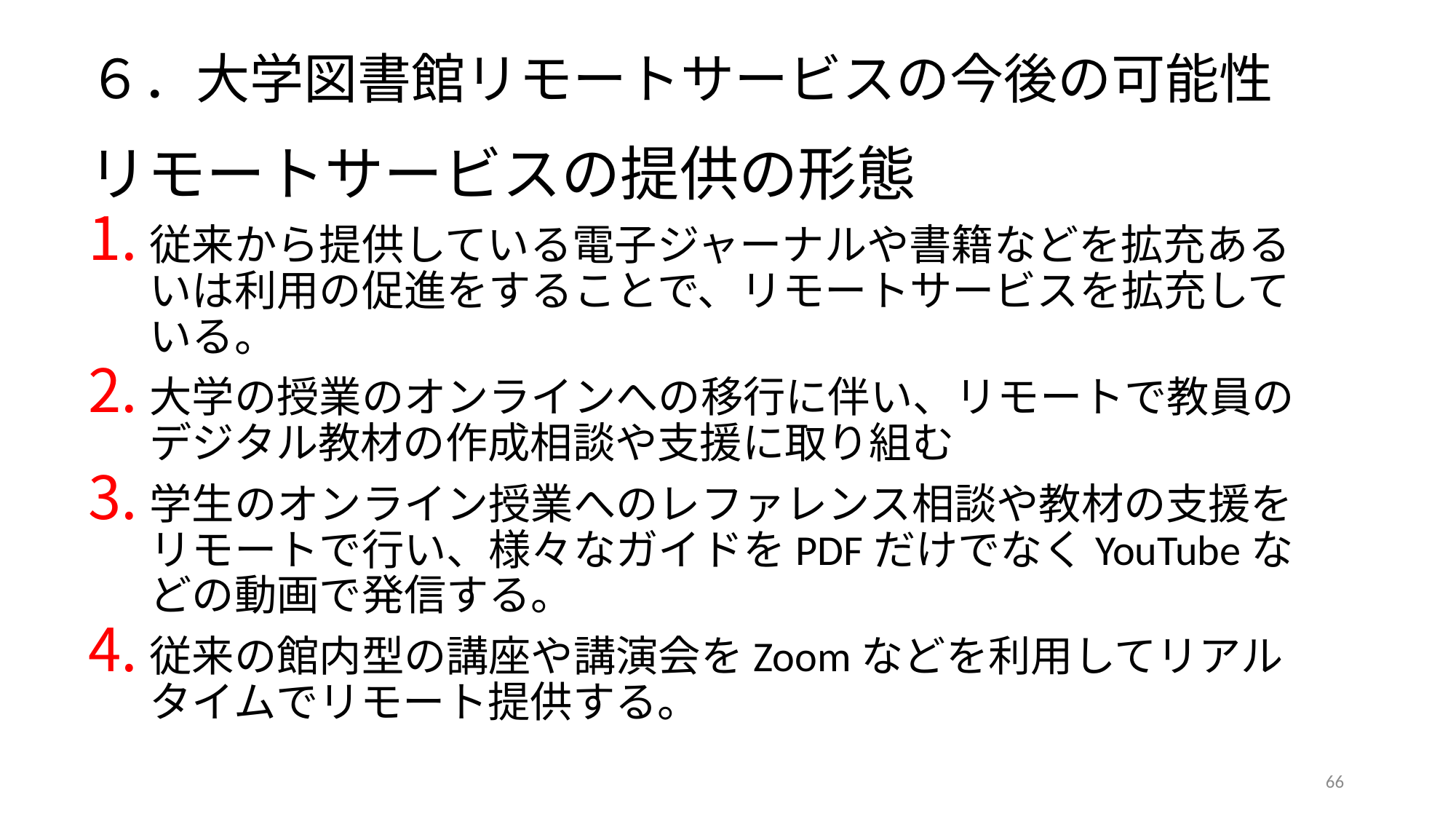

# ６．大学図書館リモートサービスの今後の可能性
リモートサービスの提供の形態
従来から提供している電子ジャーナルや書籍などを拡充あるいは利用の促進をすることで、リモートサービスを拡充している。
大学の授業のオンラインへの移行に伴い、リモートで教員のデジタル教材の作成相談や支援に取り組む
学生のオンライン授業へのレファレンス相談や教材の支援をリモートで行い、様々なガイドをPDFだけでなくYouTubeなどの動画で発信する。
従来の館内型の講座や講演会をZoomなどを利用してリアルタイムでリモート提供する。
66